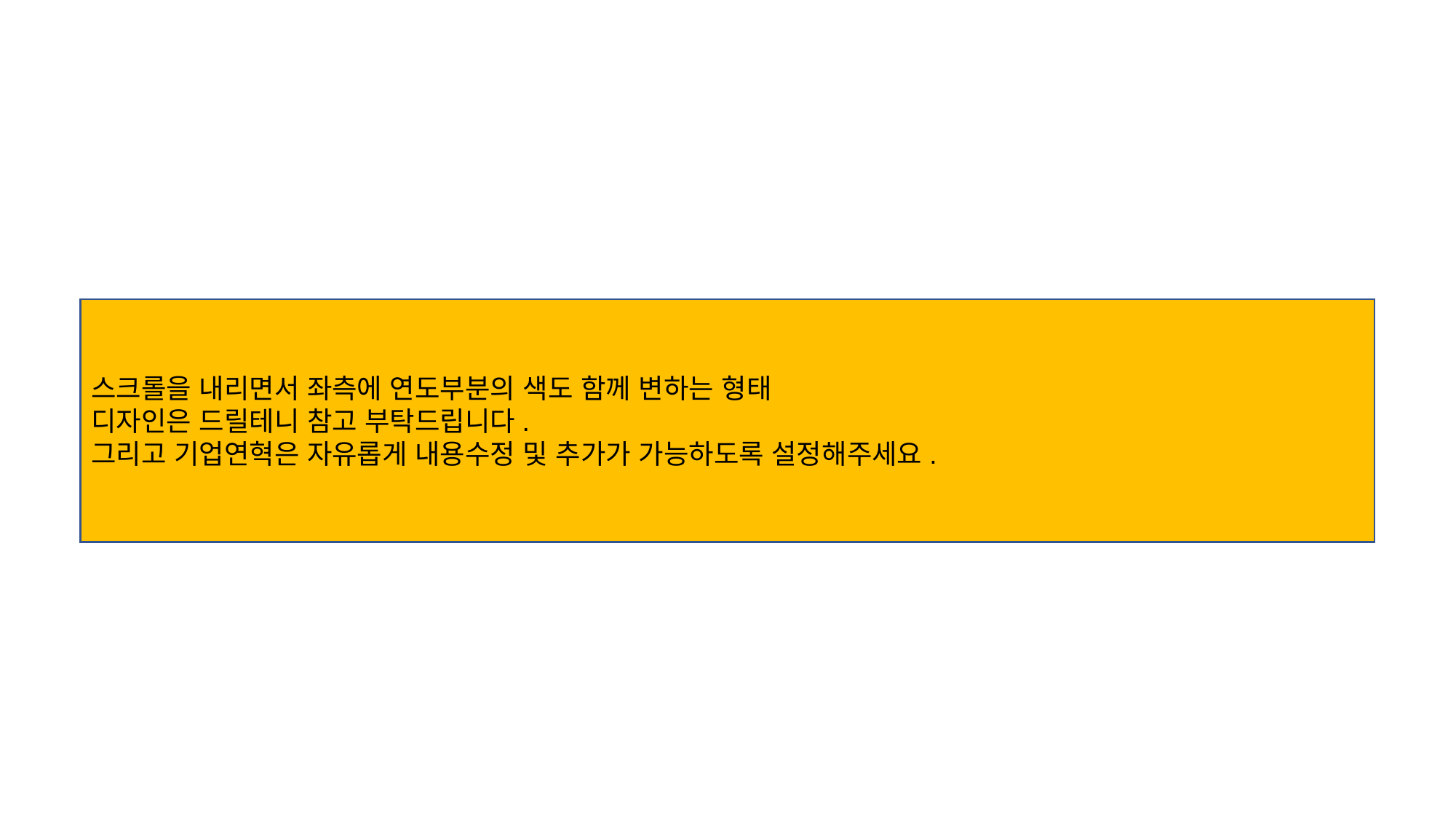

스크롤을 내리면서 좌측에 연도부분의 색도 함께 변하는 형태
디자인은 드릴테니 참고 부탁드립니다.
그리고 기업연혁은 자유롭게 내용수정 및 추가가 가능하도록 설정해주세요.